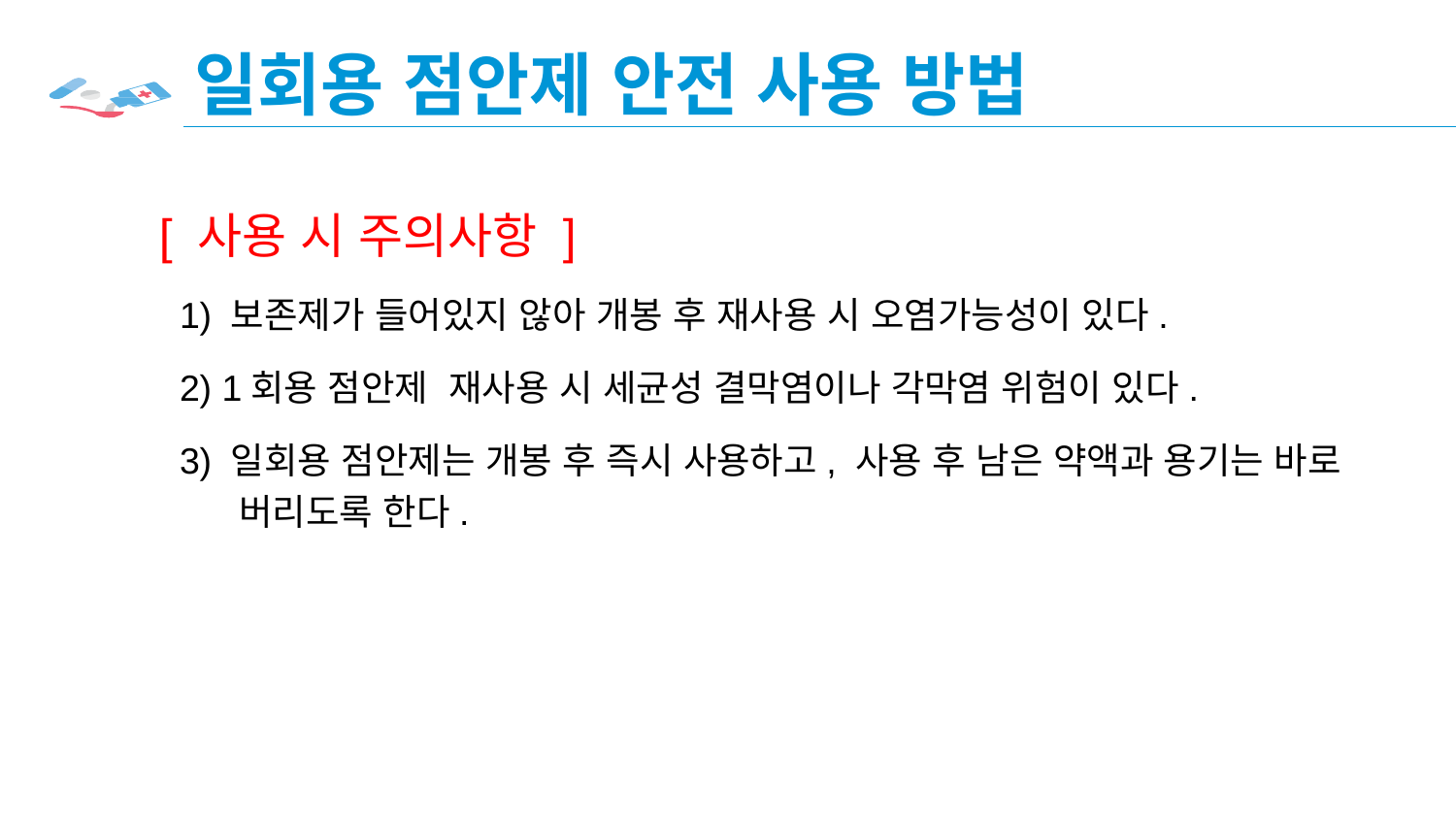

일회용 점안제 안전 사용 방법

[ 사용 시 주의사항 ]
  1) 보존제가 들어있지 않아 개봉 후 재사용 시 오염가능성이 있다.
  2) 1회용 점안제  재사용 시 세균성 결막염이나 각막염 위험이 있다.
  3) 일회용 점안제는 개봉 후 즉시 사용하고, 사용 후 남은 약액과 용기는 바로
       버리도록 한다.